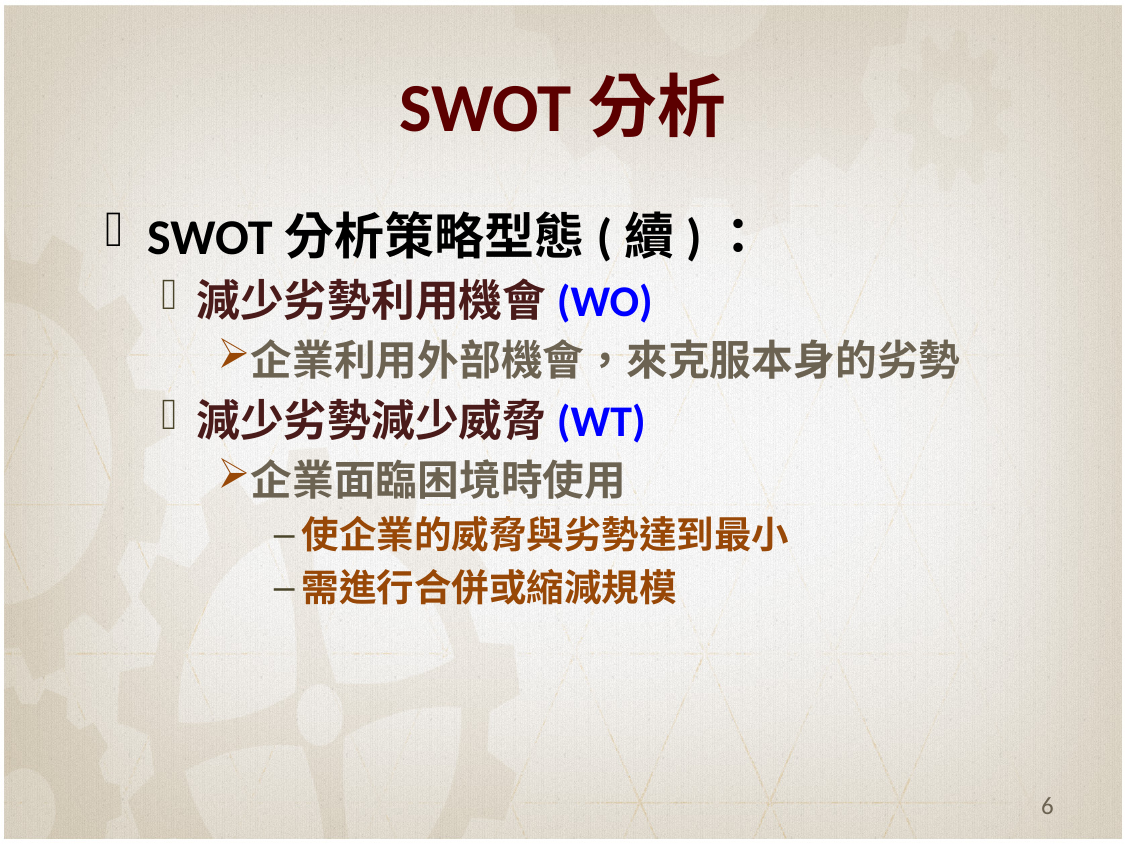

# SWOT分析
SWOT分析策略型態(續)：
減少劣勢利用機會(WO)
企業利用外部機會，來克服本身的劣勢
減少劣勢減少威脅(WT)
企業面臨困境時使用
使企業的威脅與劣勢達到最小
需進行合併或縮減規模
6